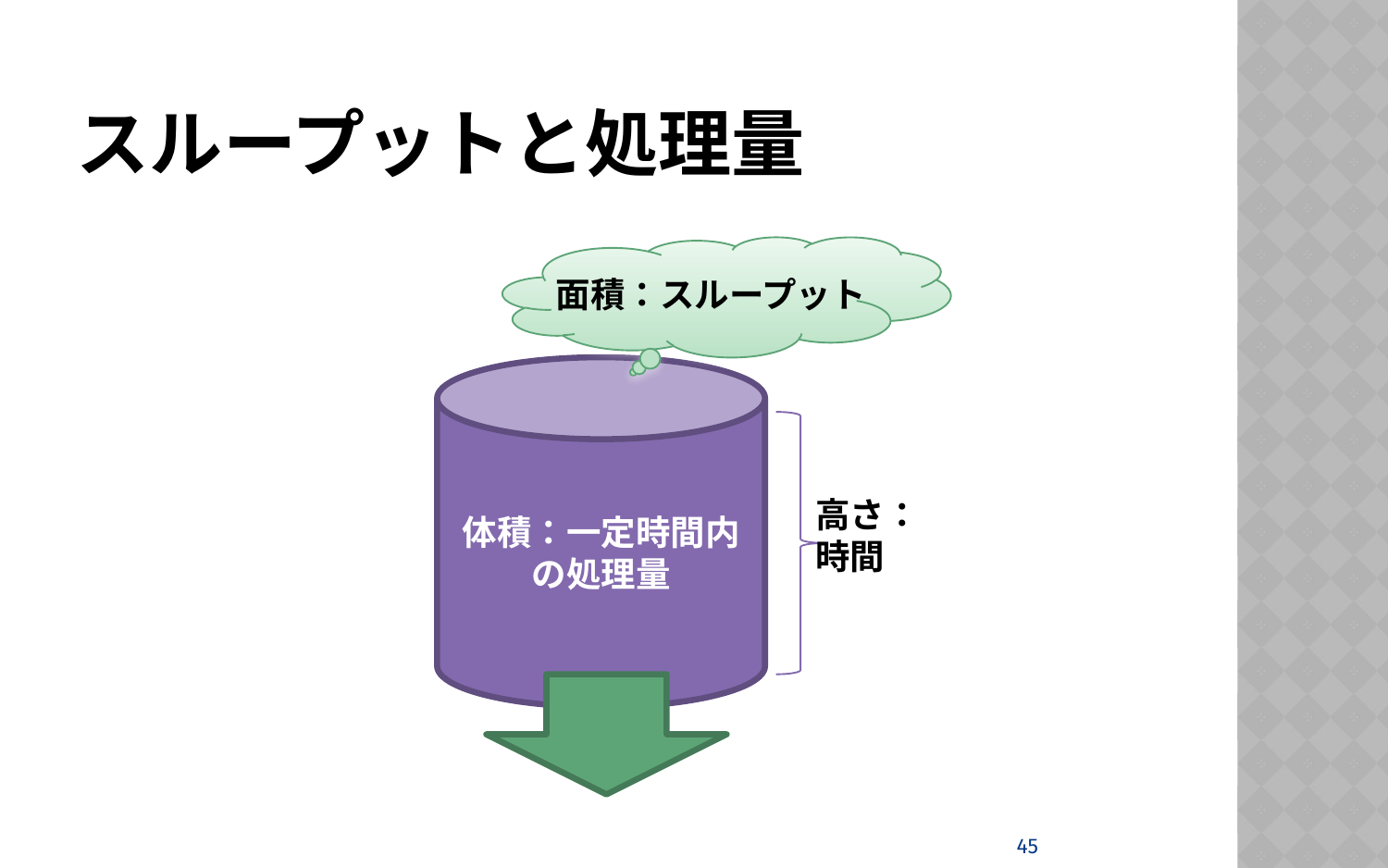

# スループットと処理量
面積：スループット
体積：一定時間内の処理量

高さ：
時間

45